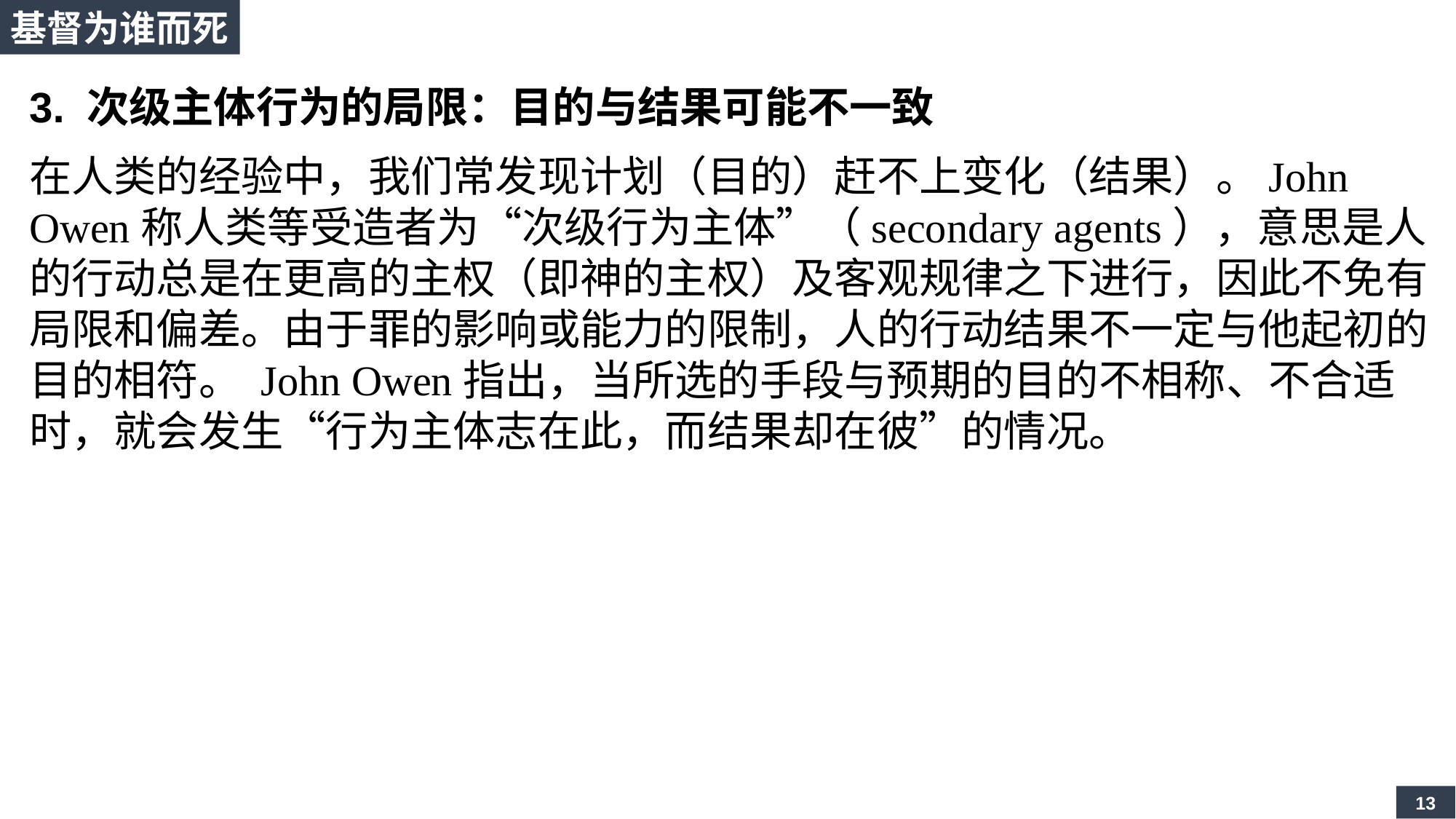

基督为谁而死
3. 次级主体行为的局限：目的与结果可能不一致
在人类的经验中，我们常发现计划（目的）赶不上变化（结果）。John Owen称人类等受造者为“次级行为主体”（secondary agents），意思是人的行动总是在更高的主权（即神的主权）及客观规律之下进行，因此不免有局限和偏差。由于罪的影响或能力的限制，人的行动结果不一定与他起初的目的相符。 John Owen指出，当所选的手段与预期的目的不相称、不合适时，就会发生“行为主体志在此，而结果却在彼”的情况。
13